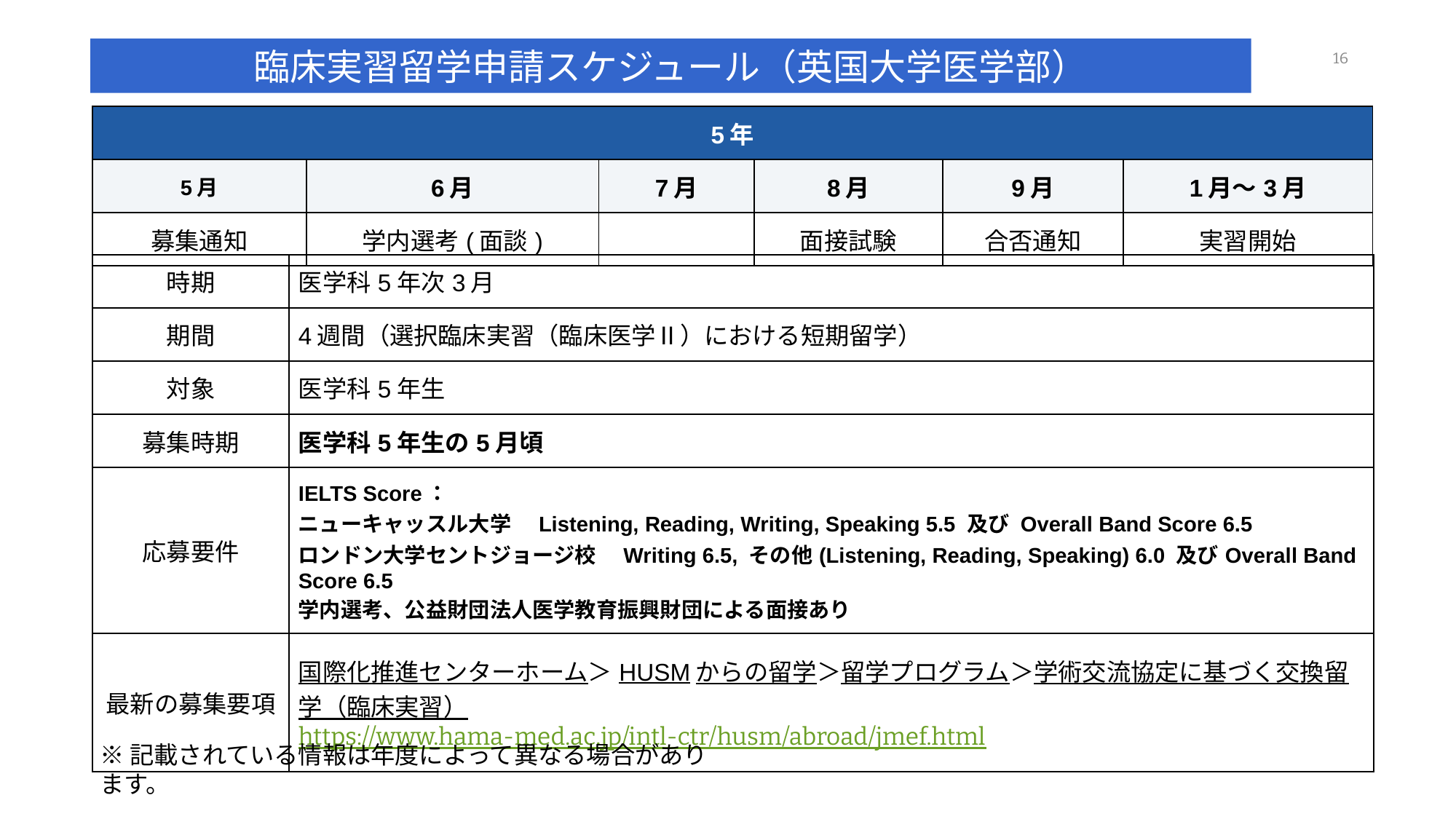

16
臨床実習留学申請スケジュール（英国大学医学部）
| 5年 |  |  |  |  |  |
| --- | --- | --- | --- | --- | --- |
| 5月 | 6月 | 7月 | 8月 | 9月 | 1月～3月 |
| 募集通知 | 学内選考(面談) |  | 面接試験 | 合否通知 | 実習開始 |
| 時期 | 医学科5年次3月 |
| --- | --- |
| 期間 | 4週間（選択臨床実習（臨床医学Ⅱ）における短期留学） |
| 対象 | 医学科5年生 |
| 募集時期 | 医学科5年生の5月頃 |
| 応募要件 | IELTS Score： ニューキャッスル大学　Listening, Reading, Writing, Speaking 5.5 及び Overall Band Score 6.5 ロンドン大学セントジョージ校　Writing 6.5, その他(Listening, Reading, Speaking) 6.0 及びOverall Band Score 6.5 学内選考、公益財団法人医学教育振興財団による面接あり |
| 最新の募集要項 | 国際化推進センターホーム＞HUSMからの留学＞留学プログラム＞学術交流協定に基づく交換留学（臨床実習） https://www.hama-med.ac.jp/intl-ctr/husm/abroad/jmef.html |
※記載されている情報は年度によって異なる場合があります。